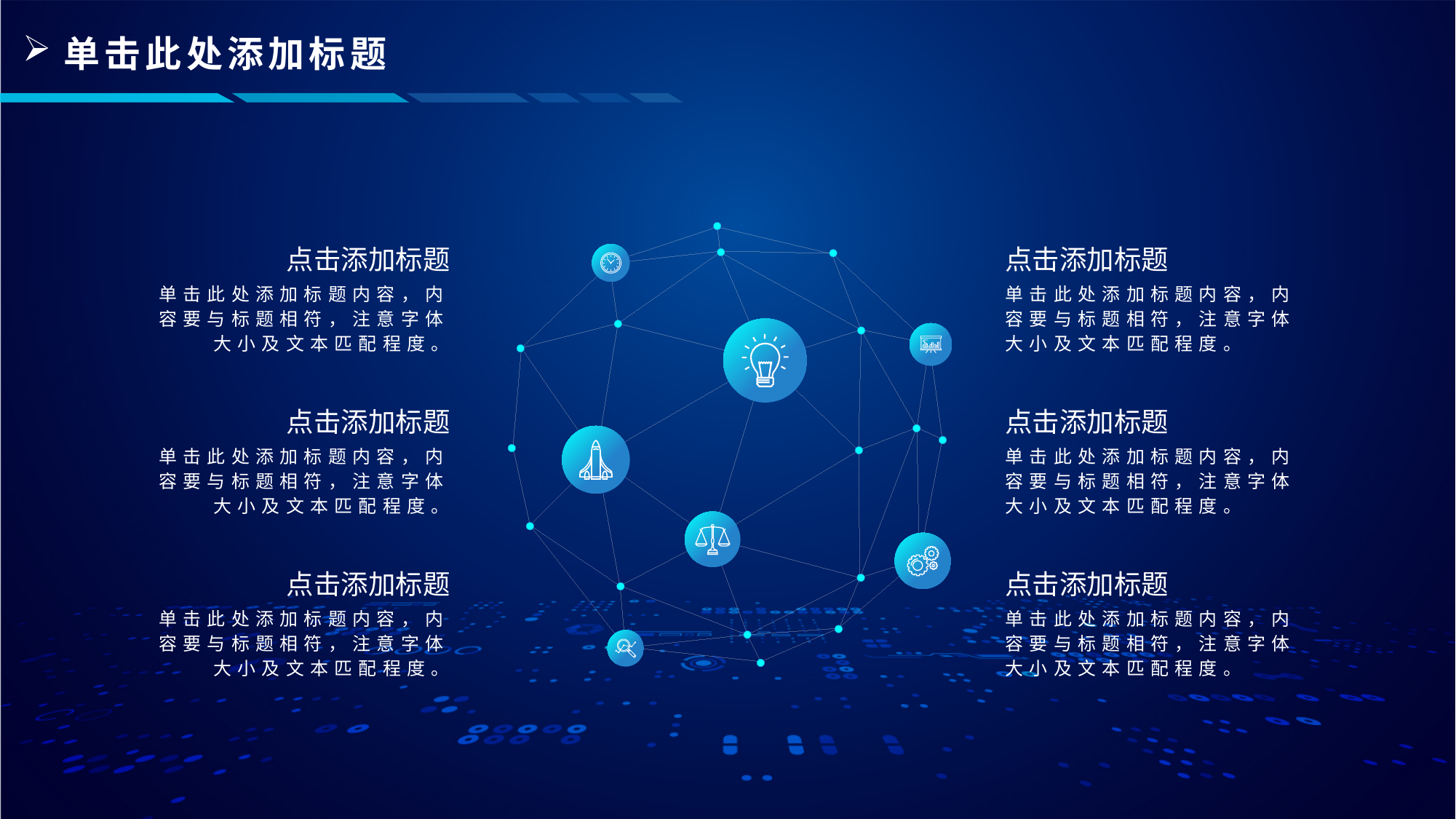

点击添加标题
单击此处添加标题内容，内容要与标题相符，注意字体大小及文本匹配程度。
点击添加标题
单击此处添加标题内容，内容要与标题相符，注意字体大小及文本匹配程度。
点击添加标题
单击此处添加标题内容，内容要与标题相符，注意字体大小及文本匹配程度。
点击添加标题
单击此处添加标题内容，内容要与标题相符，注意字体大小及文本匹配程度。
点击添加标题
单击此处添加标题内容，内容要与标题相符，注意字体大小及文本匹配程度。
点击添加标题
单击此处添加标题内容，内容要与标题相符，注意字体大小及文本匹配程度。